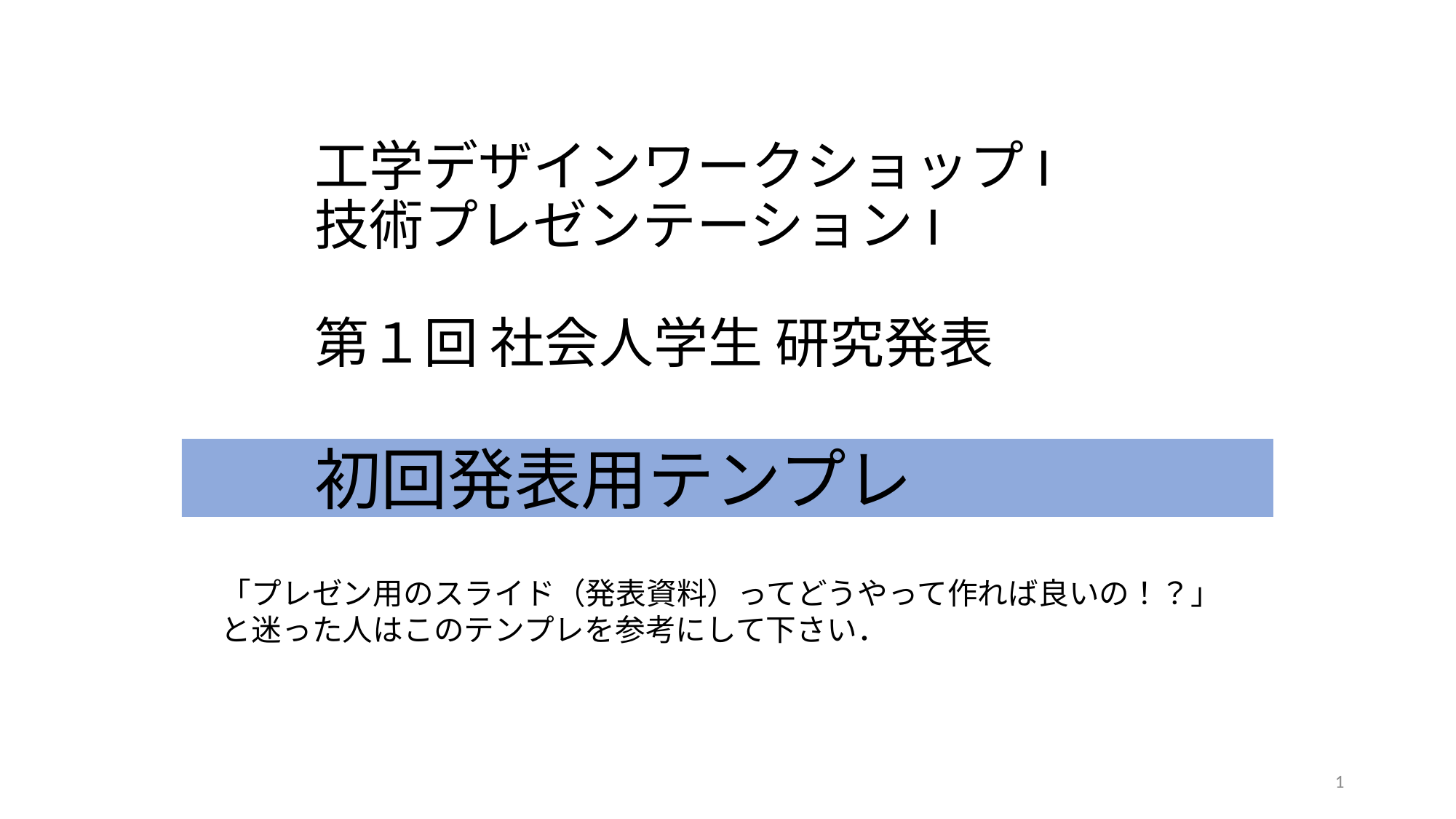

工学デザインワークショップI
技術プレゼンテーションI
第１回 社会人学生 研究発表
初回発表用テンプレ

「プレゼン用のスライド（発表資料）ってどうやって作れば良いの！？」
と迷った人はこのテンプレを参考にして下さい．
1